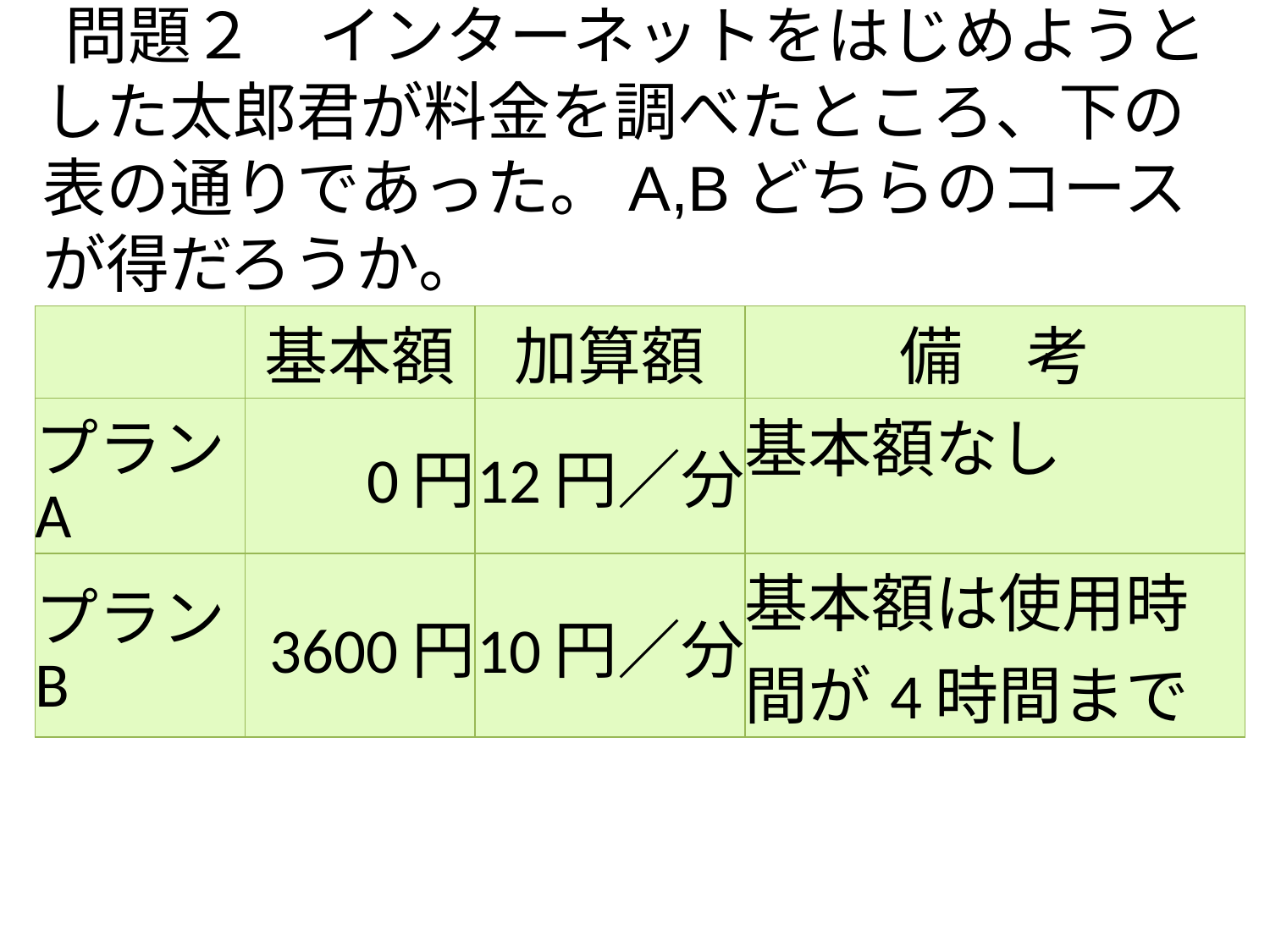

問題２　インターネットをはじめようとした太郎君が料金を調べたところ、下の表の通りであった。A,Bどちらのコースが得だろうか。
|  | 基本額 | 加算額 | 備　考 |
| --- | --- | --- | --- |
| プランA | 0円 | 12円／分 | 基本額なし |
| プランB | 3600円 | 10円／分 | 基本額は使用時間が4時間まで |